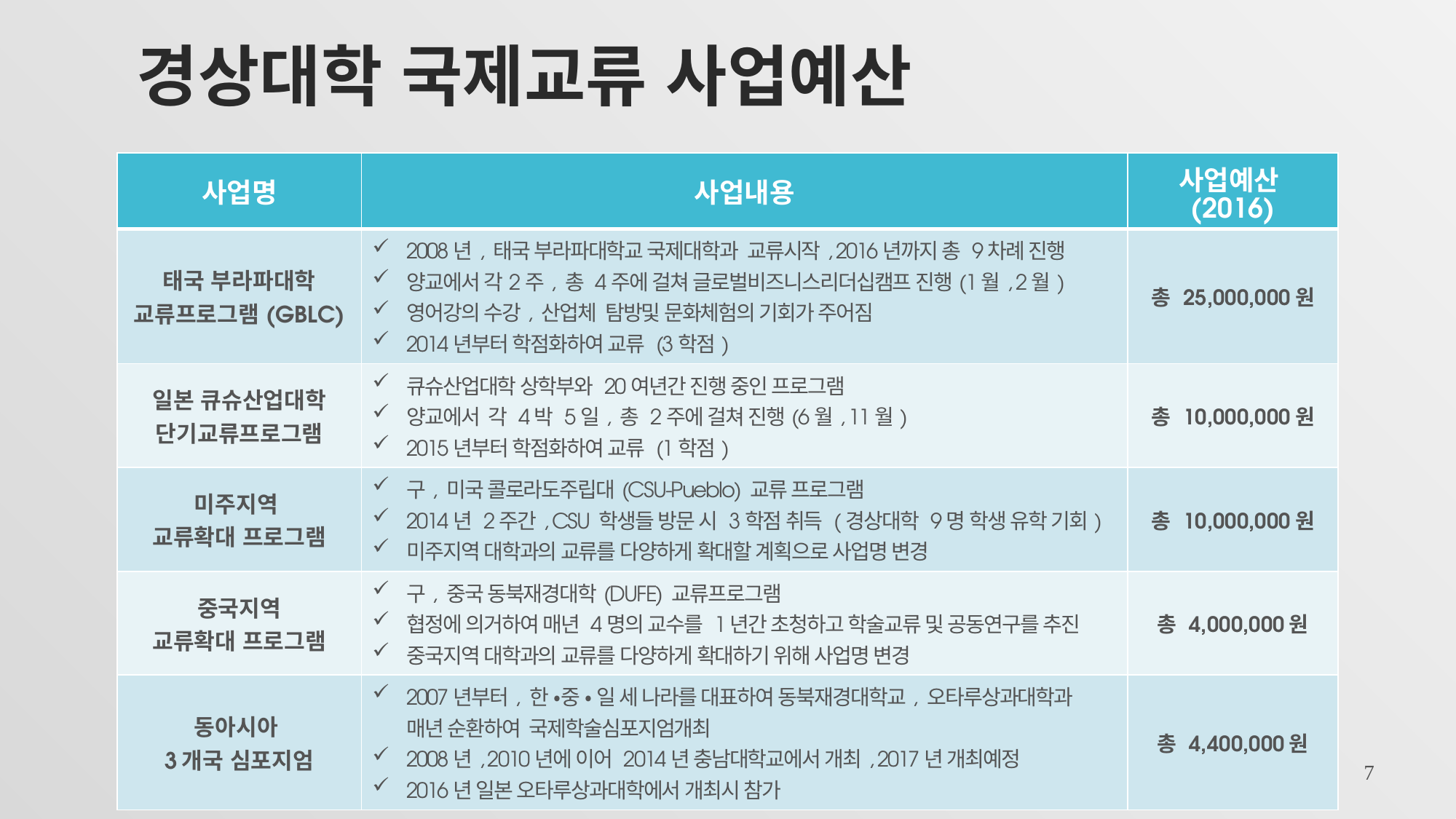

# 경상대학 국제교류 사업예산
| 사업명 | 사업내용 | 사업예산(2016) |
| --- | --- | --- |
| 태국 부라파대학 교류프로그램(GBLC) | 2008년, 태국 부라파대학교 국제대학과 교류시작, 2016년까지 총 9차례 진행 양교에서 각2주, 총 4주에 걸쳐 글로벌비즈니스리더십캠프 진행(1월, 2월) 영어강의 수강, 산업체 탐방및 문화체험의 기회가 주어짐 2014년부터 학점화하여 교류 (3학점) | 총 25,000,000원 |
| 일본 큐슈산업대학 단기교류프로그램 | 큐슈산업대학 상학부와 20여년간 진행 중인 프로그램 양교에서 각 4박 5일, 총 2주에 걸쳐 진행(6월, 11월) 2015년부터 학점화하여 교류 (1학점) | 총 10,000,000원 |
| 미주지역 교류확대 프로그램 | 구, 미국 콜로라도주립대(CSU-Pueblo) 교류 프로그램 2014년 2주간, CSU 학생들 방문 시 3학점 취득 (경상대학 9명 학생 유학 기회) 미주지역 대학과의 교류를 다양하게 확대할 계획으로 사업명 변경 | 총 10,000,000원 |
| 중국지역 교류확대 프로그램 | 구, 중국 동북재경대학(DUFE) 교류프로그램 협정에 의거하여 매년 4명의 교수를 1년간 초청하고 학술교류 및 공동연구를 추진 중국지역 대학과의 교류를 다양하게 확대하기 위해 사업명 변경 | 총 4,000,000원 |
| 동아시아 3개국 심포지엄 | 2007년부터, 한 •중 • 일 세 나라를 대표하여 동북재경대학교, 오타루상과대학과 매년 순환하여 국제학술심포지엄개최 2008년, 2010년에 이어 2014년 충남대학교에서 개최, 2017년 개최예정 2016년 일본 오타루상과대학에서 개최시 참가 | 총 4,400,000원 |
7